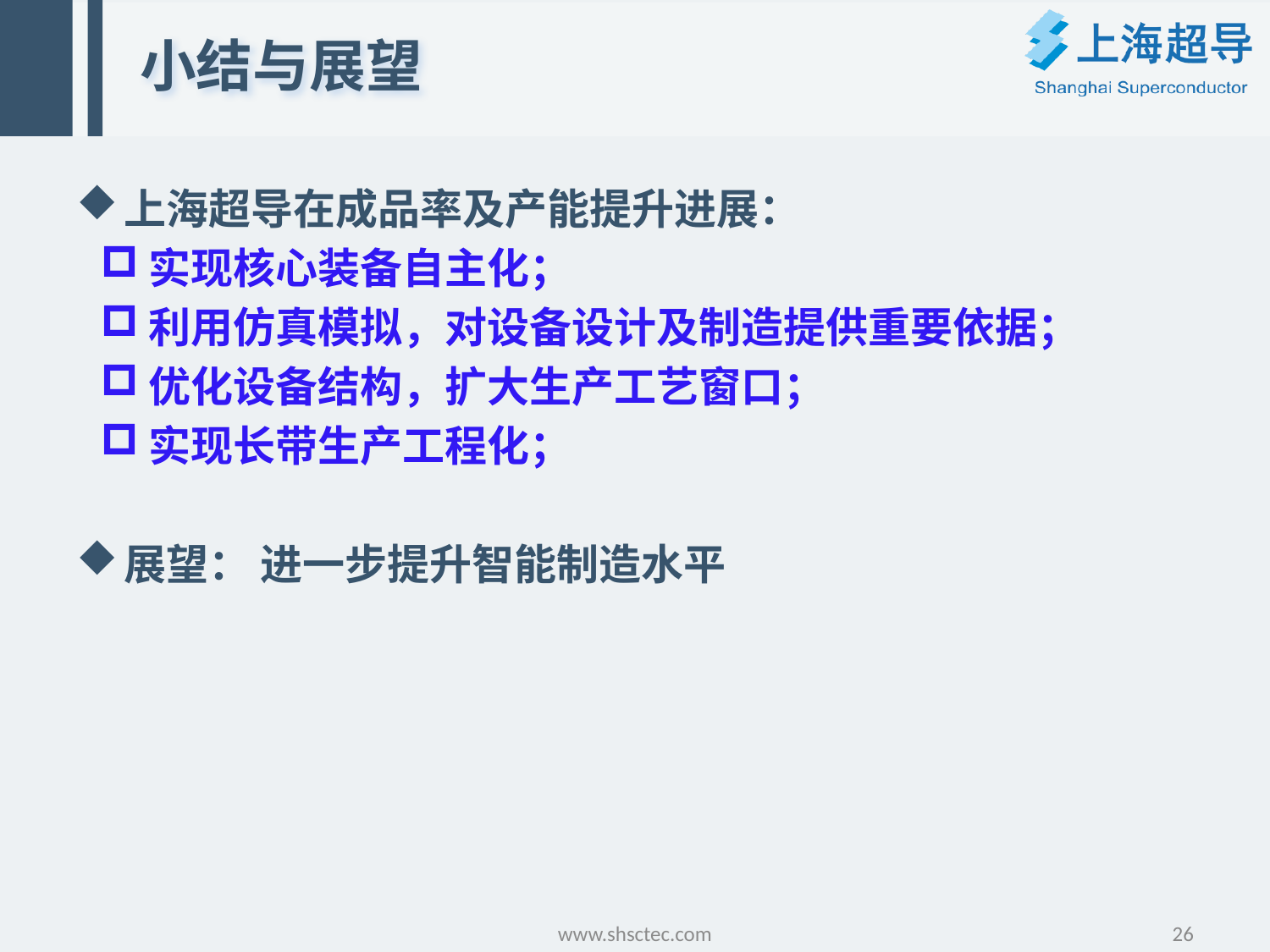

# 小结与展望
上海超导在成品率及产能提升进展：
实现核心装备自主化；
利用仿真模拟，对设备设计及制造提供重要依据；
优化设备结构，扩大生产工艺窗口；
实现长带生产工程化；

展望： 进一步提升智能制造水平

www.shsctec.com
26